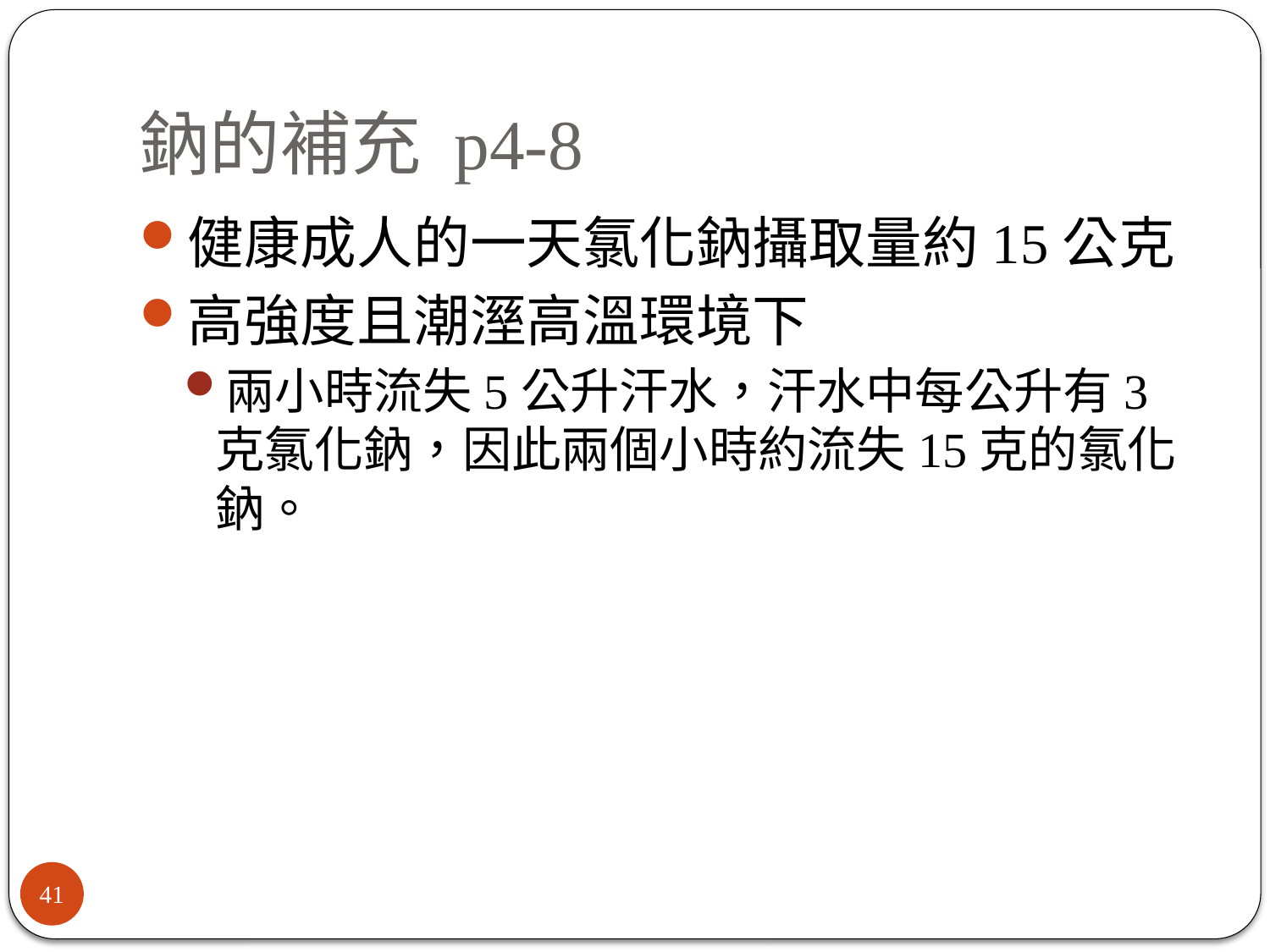

# 鈉的補充 p4-8
健康成人的一天氯化鈉攝取量約15公克
高強度且潮溼高溫環境下
兩小時流失5公升汗水，汗水中每公升有3克氯化鈉，因此兩個小時約流失15克的氯化鈉。
41